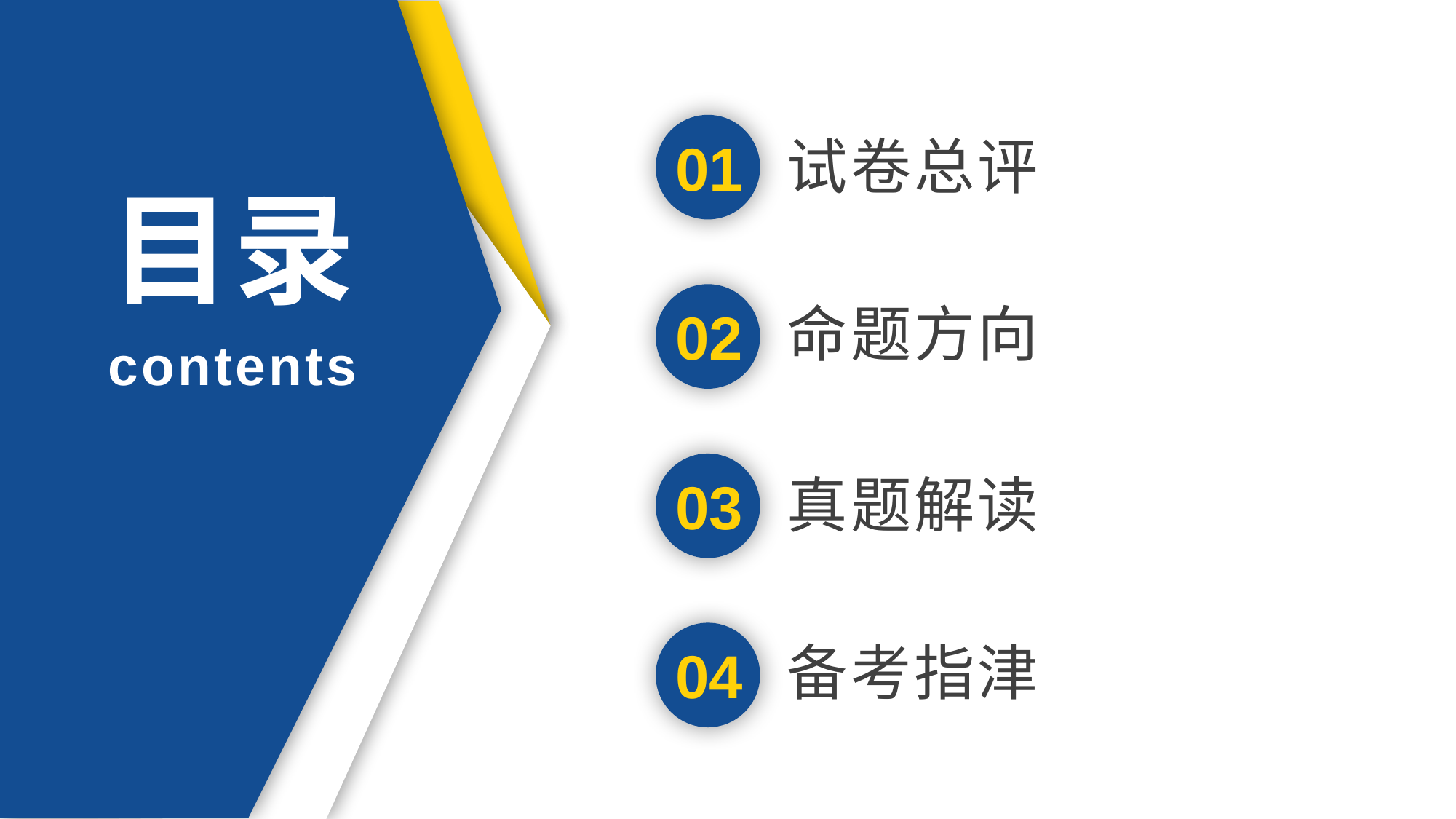

试卷总评
01
目录
contents

命题方向
02

真题解读
03

备考指津
04